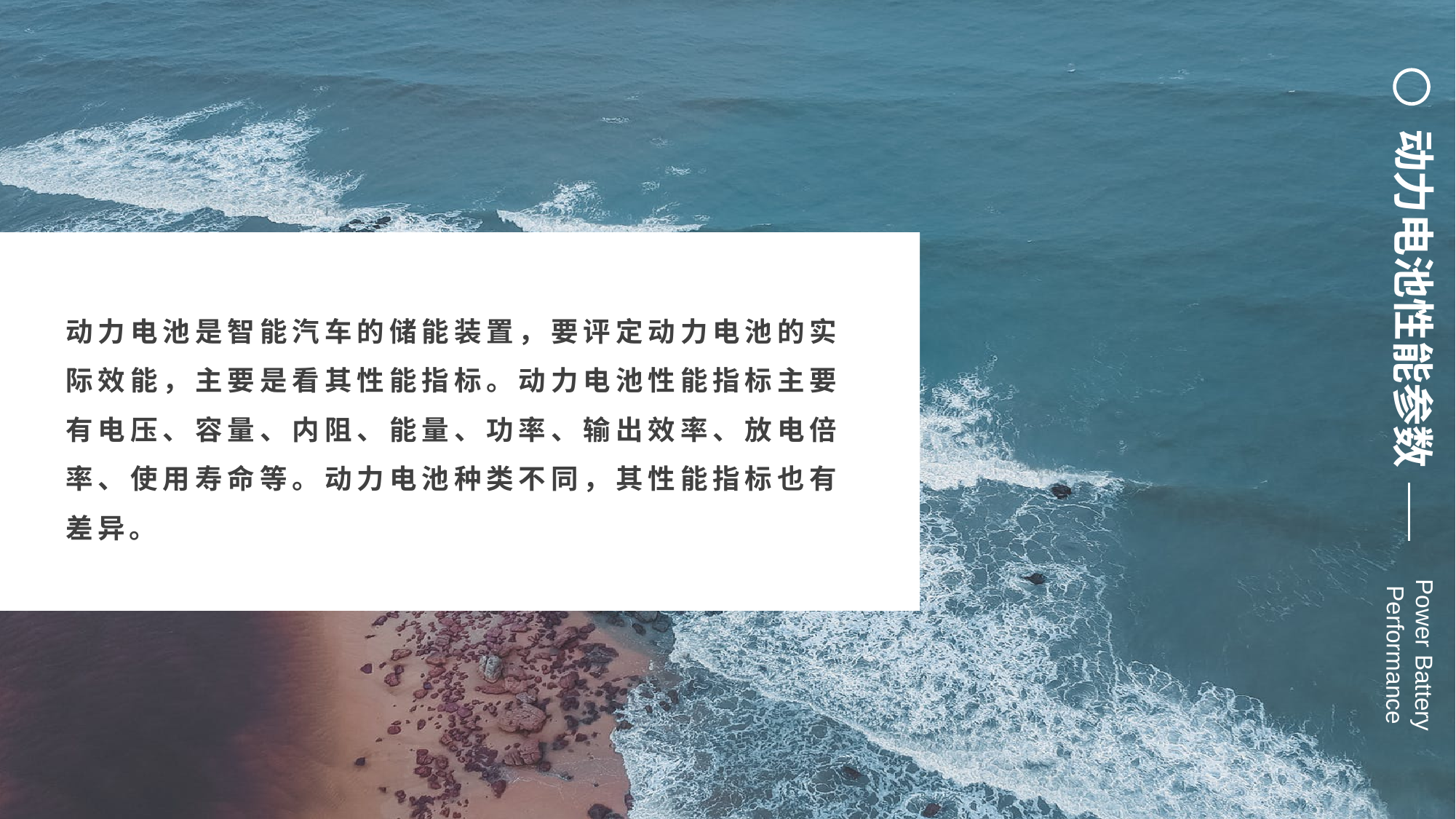

动力电池性能参数
Power Battery Performance

动力电池是智能汽车的储能装置，要评定动力电池的实际效能，主要是看其性能指标。动力电池性能指标主要有电压、容量、内阻、能量、功率、输出效率、放电倍率、使用寿命等。动力电池种类不同，其性能指标也有差异。